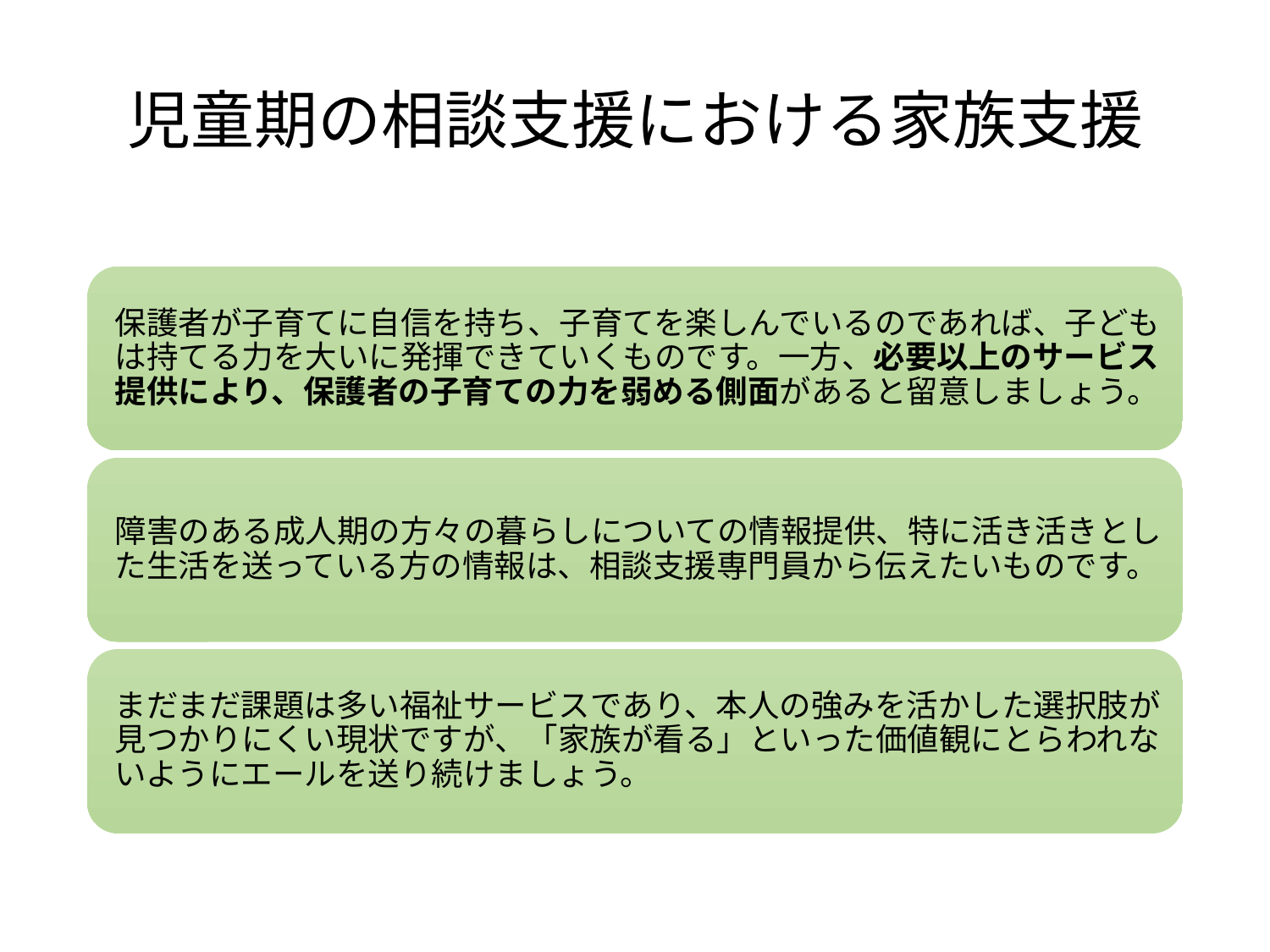

# 児童期の相談支援における家族支援
保護者が子育てに自信を持ち、子育てを楽しんでいるのであれば、子どもは持てる力を大いに発揮できていくものです。一方、必要以上のサービス提供により、保護者の子育ての力を弱める側面があると留意しましょう。
障害のある成人期の方々の暮らしについての情報提供、特に活き活きとした生活を送っている方の情報は、相談支援専門員から伝えたいものです。
まだまだ課題は多い福祉サービスであり、本人の強みを活かした選択肢が見つかりにくい現状ですが、「家族が看る」といった価値観にとらわれないようにエールを送り続けましょう。